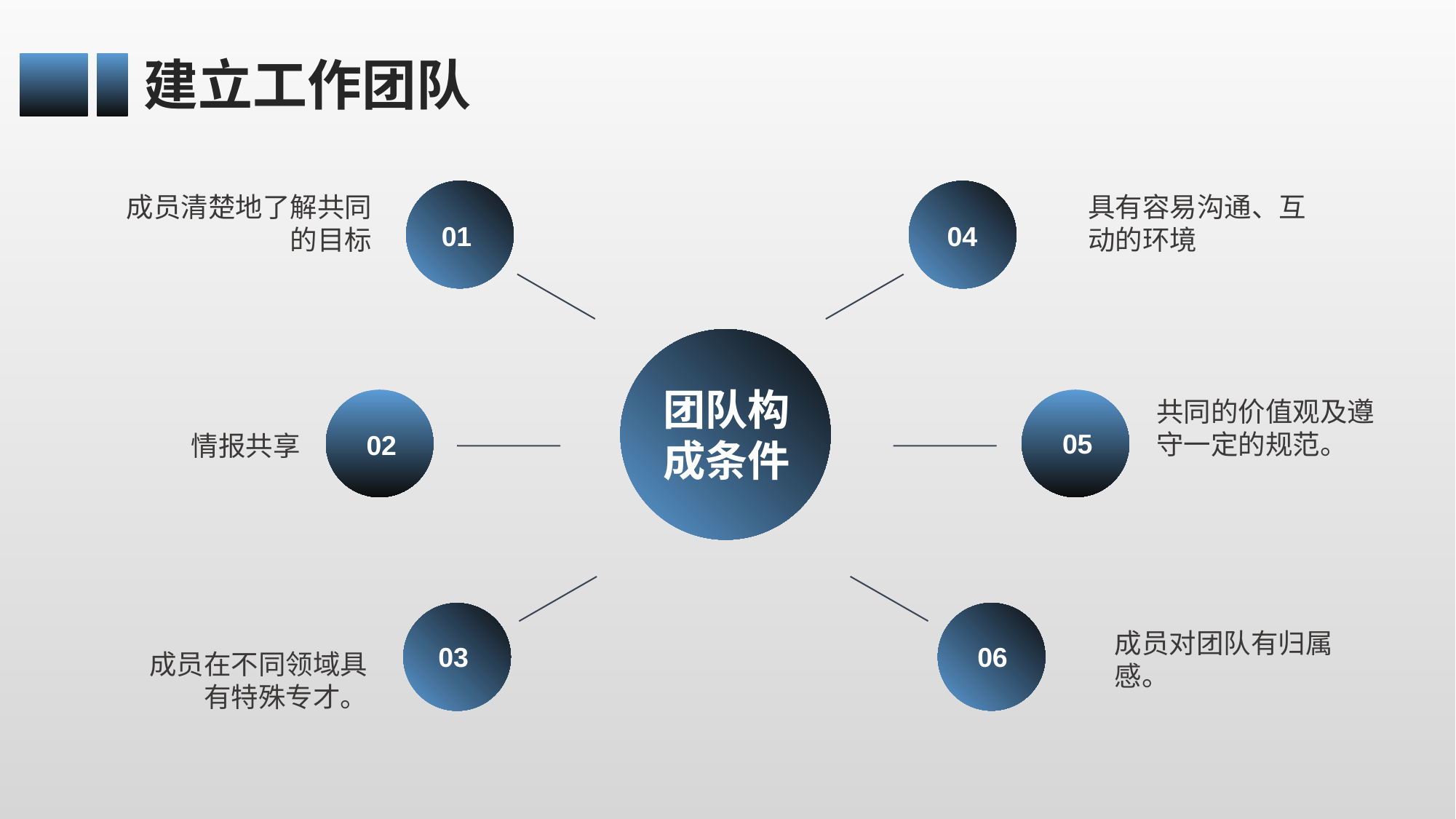

建立工作团队

具有容易沟通、互动的环境
成员清楚地了解共同的目标
01
04

团队构成条件
共同的价值观及遵守一定的规范。

05
02
情报共享

成员对团队有归属感。
03
06
成员在不同领域具有特殊专才。